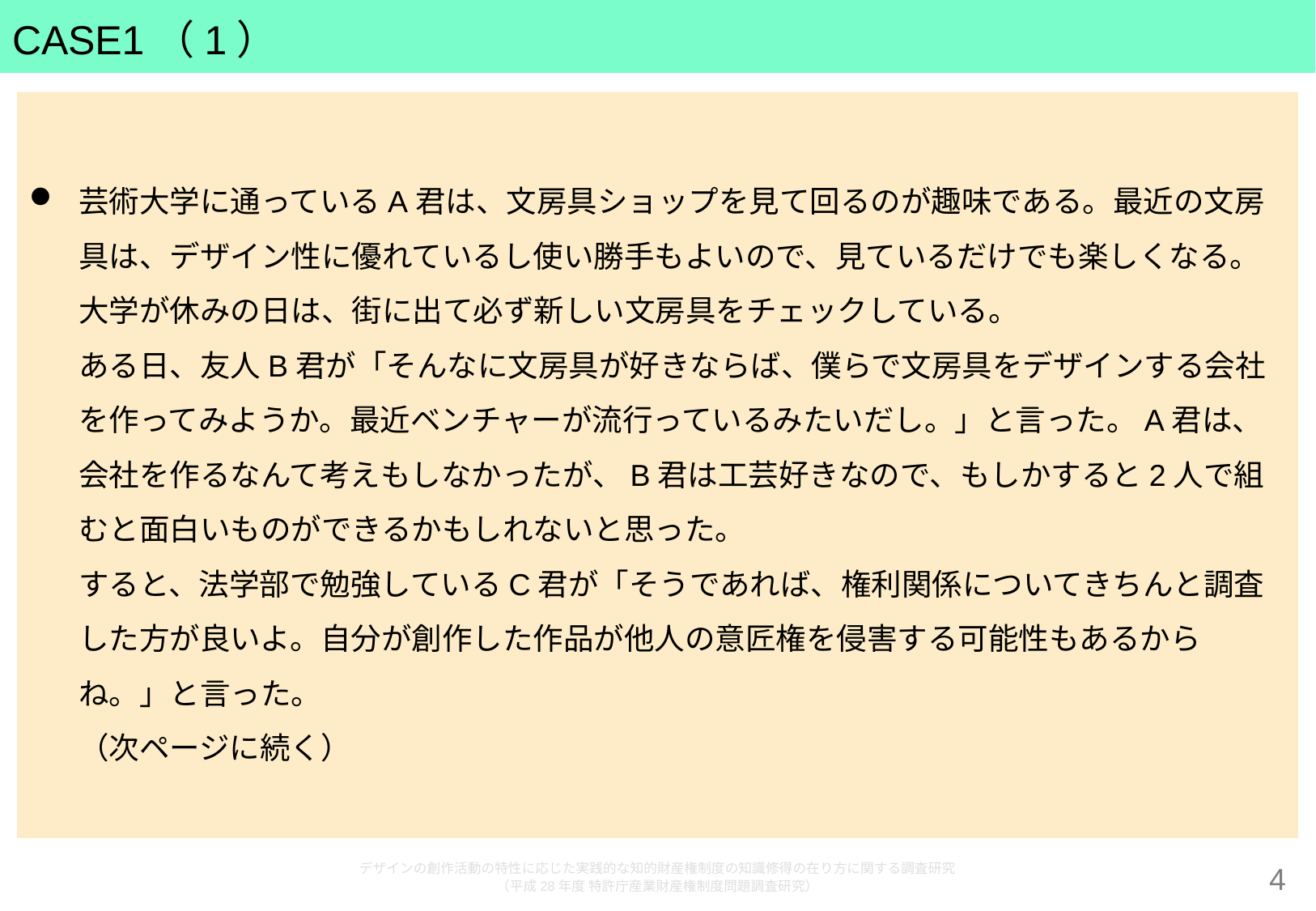

# CASE1（1）
芸術大学に通っているA君は、文房具ショップを見て回るのが趣味である。最近の文房具は、デザイン性に優れているし使い勝手もよいので、見ているだけでも楽しくなる。大学が休みの日は、街に出て必ず新しい文房具をチェックしている。
ある日、友人B君が「そんなに文房具が好きならば、僕らで文房具をデザインする会社を作ってみようか。最近ベンチャーが流行っているみたいだし。」と言った。A君は、会社を作るなんて考えもしなかったが、B君は工芸好きなので、もしかすると2人で組むと面白いものができるかもしれないと思った。
すると、法学部で勉強しているC君が「そうであれば、権利関係についてきちんと調査した方が良いよ。自分が創作した作品が他人の意匠権を侵害する可能性もあるからね。」と言った。
（次ページに続く）
デザインの創作活動の特性に応じた実践的な知的財産権制度の知識修得の在り方に関する調査研究
（平成28年度 特許庁産業財産権制度問題調査研究）
4